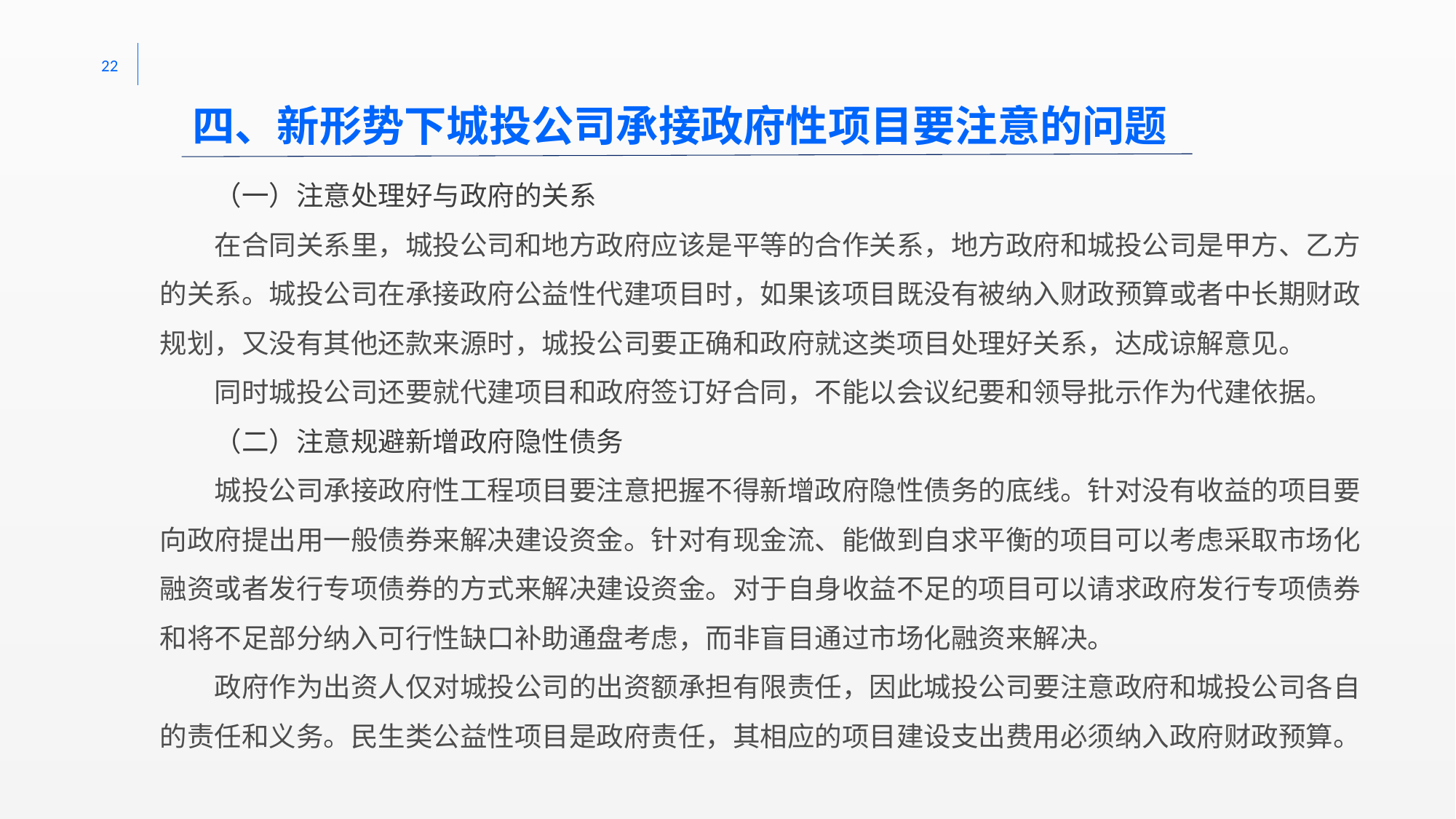

四、新形势下城投公司承接政府性项目要注意的问题
（一）注意处理好与政府的关系
在合同关系里，城投公司和地方政府应该是平等的合作关系，地方政府和城投公司是甲方、乙方的关系。城投公司在承接政府公益性代建项目时，如果该项目既没有被纳入财政预算或者中长期财政规划，又没有其他还款来源时，城投公司要正确和政府就这类项目处理好关系，达成谅解意见。
同时城投公司还要就代建项目和政府签订好合同，不能以会议纪要和领导批示作为代建依据。
（二）注意规避新增政府隐性债务
城投公司承接政府性工程项目要注意把握不得新增政府隐性债务的底线。针对没有收益的项目要向政府提出用一般债券来解决建设资金。针对有现金流、能做到自求平衡的项目可以考虑采取市场化融资或者发行专项债券的方式来解决建设资金。对于自身收益不足的项目可以请求政府发行专项债券和将不足部分纳入可行性缺口补助通盘考虑，而非盲目通过市场化融资来解决。
政府作为出资人仅对城投公司的出资额承担有限责任，因此城投公司要注意政府和城投公司各自的责任和义务。民生类公益性项目是政府责任，其相应的项目建设支出费用必须纳入政府财政预算。